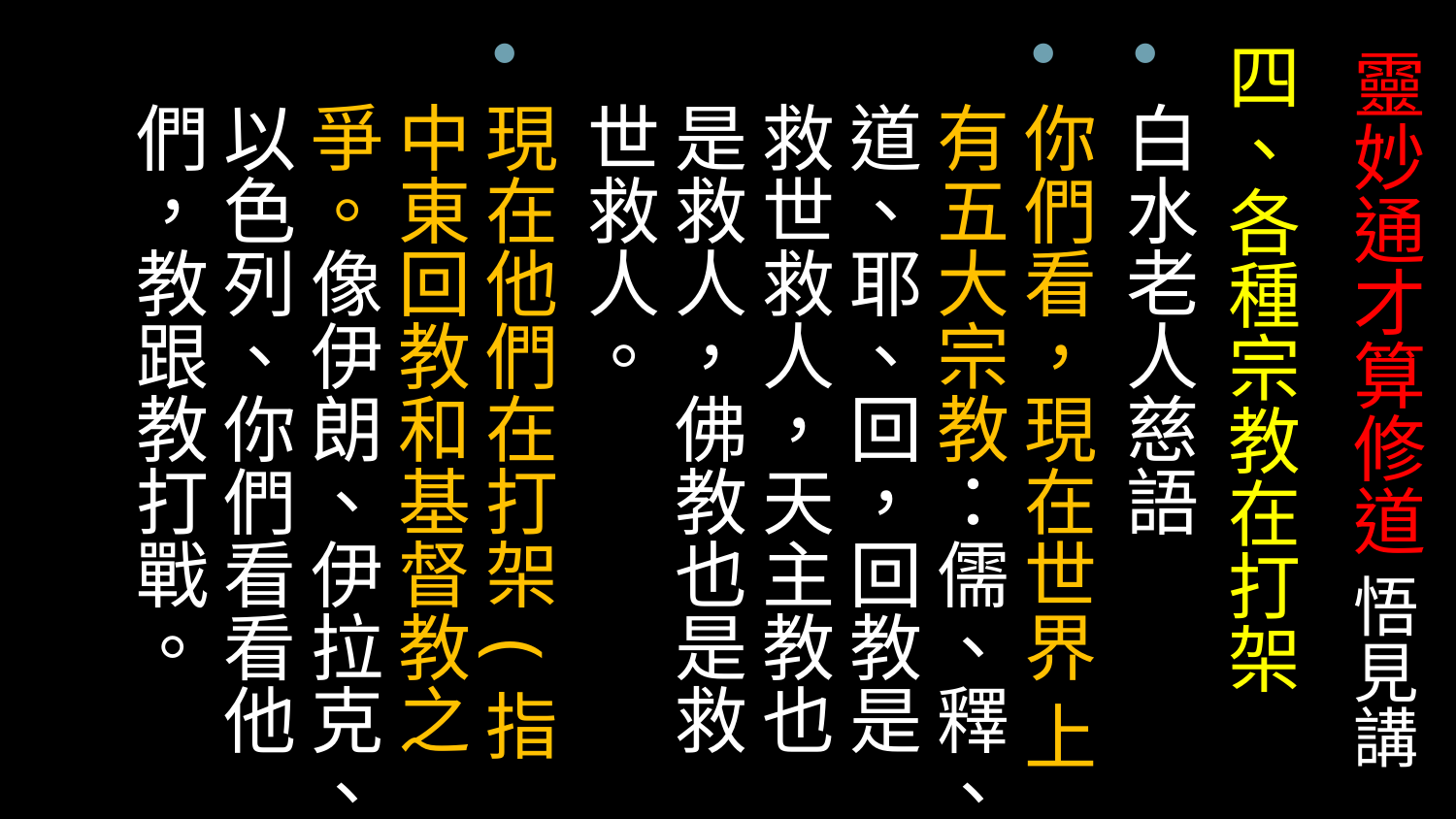

四、各種宗教在打架
白水老人慈語
你們看，現在世界 上有五大宗教：儒、釋、道、耶、回，回教是救世救人，天主教也是救人，佛教也是救世救人。
現在他們在打架(指中東回教和基督教之爭。像伊朗、伊拉克、以色列、你們看看他們，教跟教打戰。

# 靈妙通才算修道 悟見講